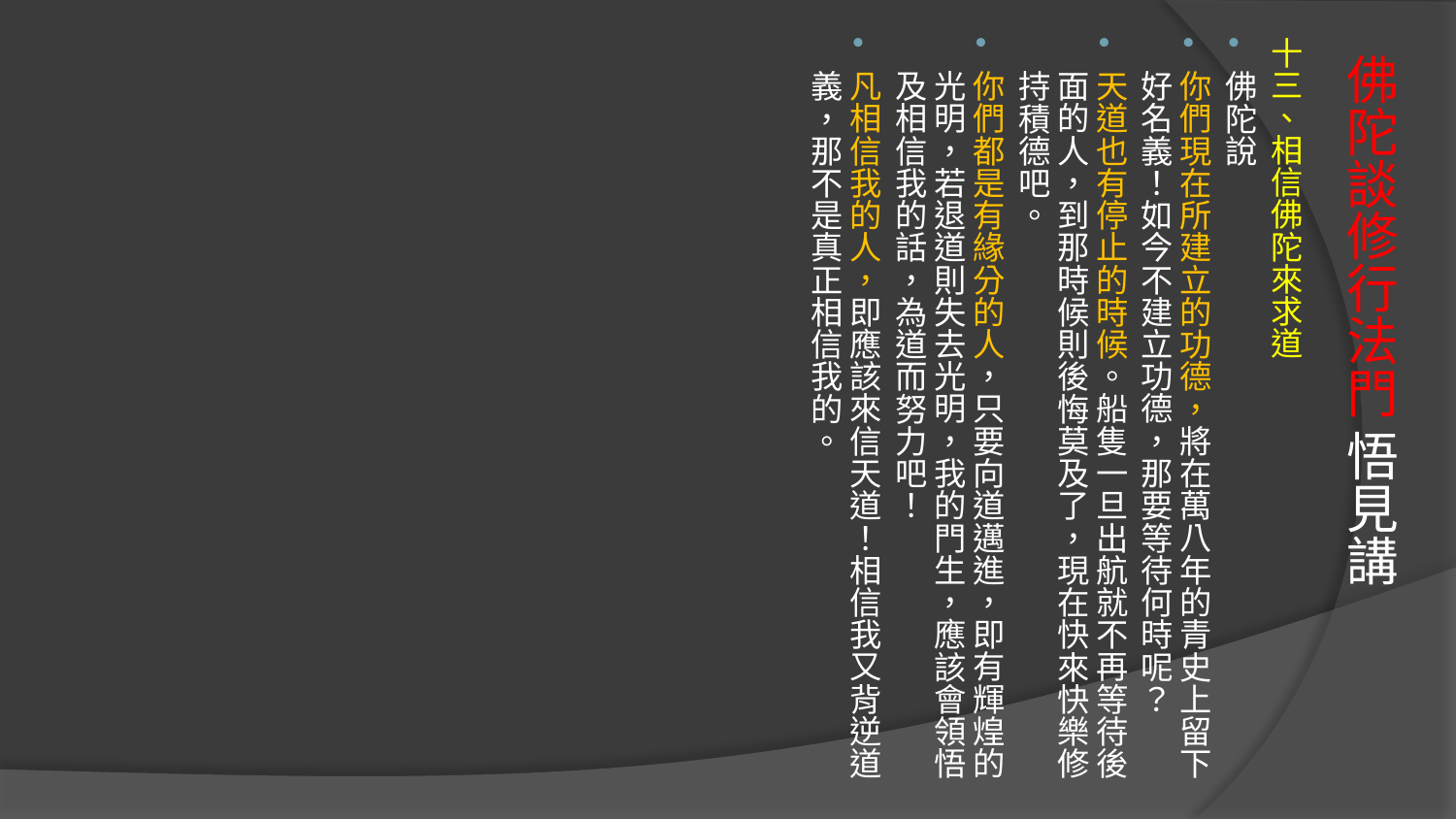

十三、相信佛陀來求道
佛陀說
你們現在所建立的功德，將在萬八年的青史上留下好名義！如今不建立功德，那要等待何時呢？
天道也有停止的時候。船隻一旦出航就不再等待後面的人，到那時候則後悔莫及了，現在快來快樂修持積德吧。
你們都是有緣分的人，只要向道邁進，即有輝煌的光明，若退道則失去光明，我的門生，應該會領悟及相信我的話，為道而努力吧！
凡相信我的人，即應該來信天道！相信我又背逆道義，那不是真正相信我的。

# 佛陀談修行法門 悟見講